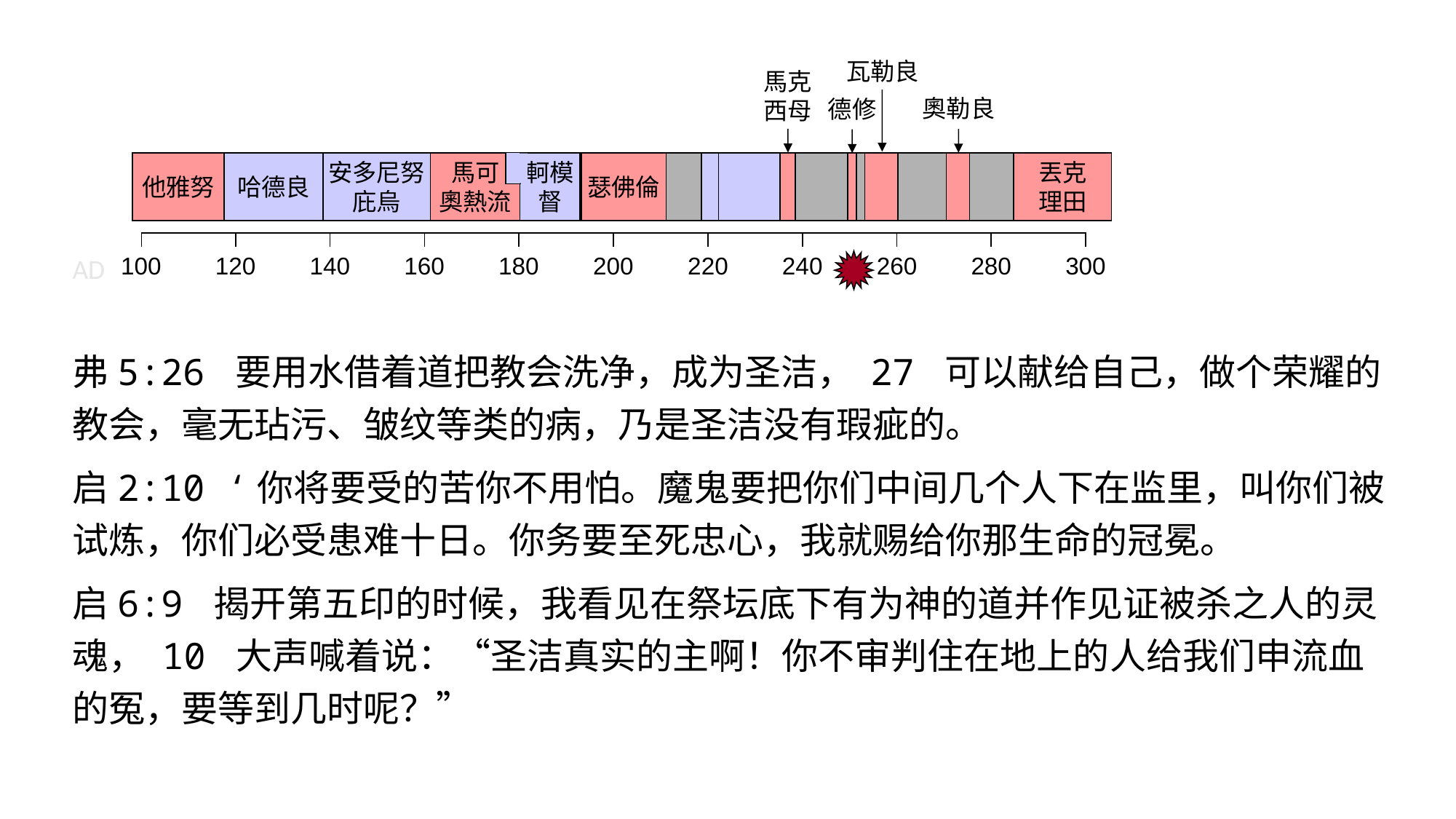

瓦勒良
馬克
西母
奧勒良
德修

他雅努
哈德良
安多尼努
庇烏
馬可
奧熱流
軻模
督

瑟佛倫

丟克
理田

|  |  |  |  |  |  |  |  |  |  |
| --- | --- | --- | --- | --- | --- | --- | --- | --- | --- |
AD
| 100 | 120 | 140 | 160 | 180 | 200 | 220 | 240 | 260 | 280 | 300 |
| --- | --- | --- | --- | --- | --- | --- | --- | --- | --- | --- |

弗5:26 要用水借着道把教会洗净，成为圣洁， 27 可以献给自己，做个荣耀的教会，毫无玷污、皱纹等类的病，乃是圣洁没有瑕疵的。
启2:10 ‘你将要受的苦你不用怕。魔鬼要把你们中间几个人下在监里，叫你们被试炼，你们必受患难十日。你务要至死忠心，我就赐给你那生命的冠冕。
启6:9 揭开第五印的时候，我看见在祭坛底下有为神的道并作见证被杀之人的灵魂， 10 大声喊着说：“圣洁真实的主啊！你不审判住在地上的人给我们申流血的冤，要等到几时呢？”